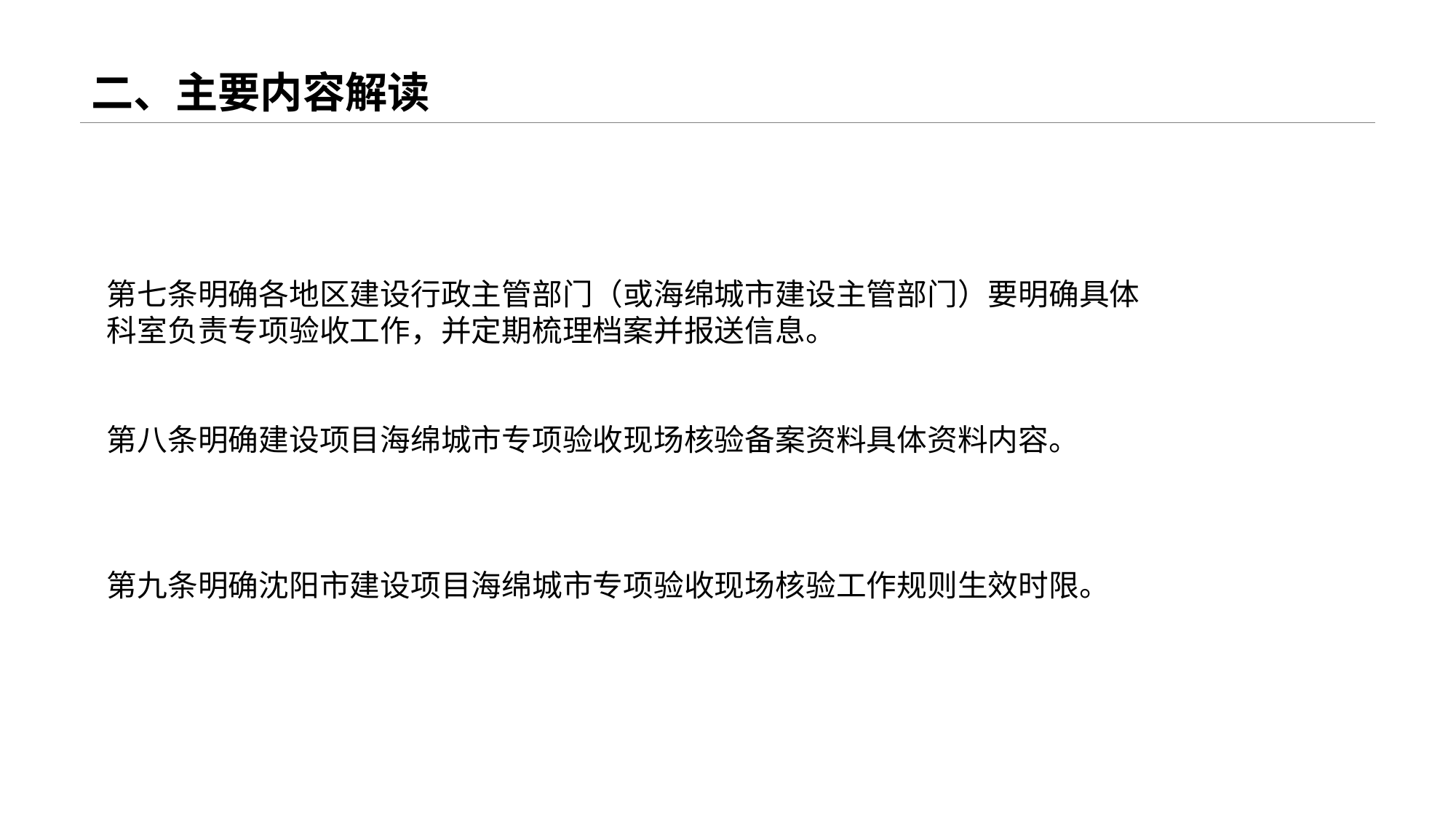

# 二、主要内容解读

第七条明确各地区建设行政主管部门（或海绵城市建设主管部门）要明确具体科室负责专项验收工作，并定期梳理档案并报送信息。

第八条明确建设项目海绵城市专项验收现场核验备案资料具体资料内容。

第九条明确沈阳市建设项目海绵城市专项验收现场核验工作规则生效时限。